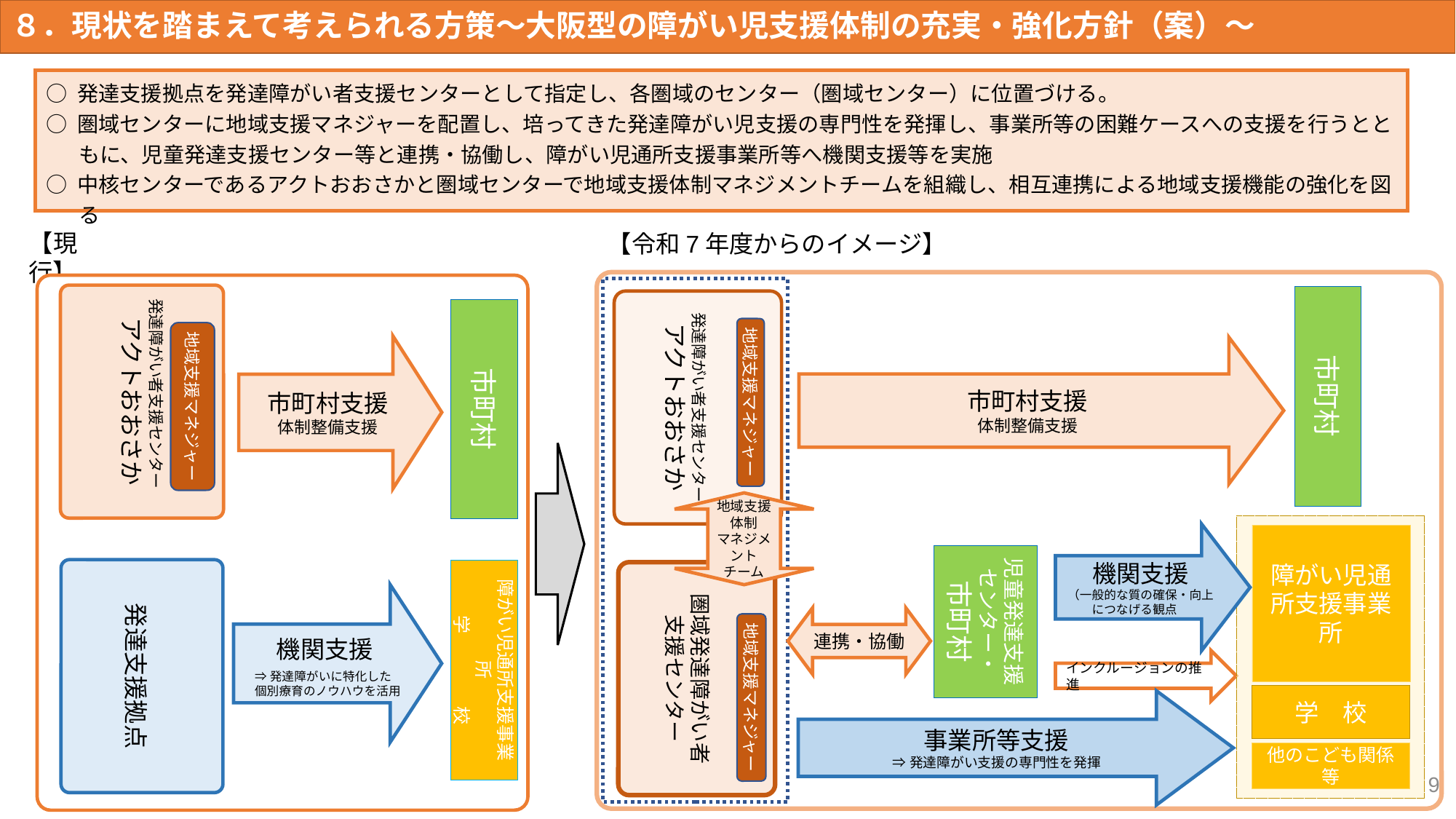

８．現状を踏まえて考えられる方策～大阪型の障がい児支援体制の充実・強化方針（案）～
○ 発達支援拠点を発達障がい者支援センターとして指定し、各圏域のセンター（圏域センター）に位置づける。
○ 圏域センターに地域支援マネジャーを配置し、培ってきた発達障がい児支援の専門性を発揮し、事業所等の困難ケースへの支援を行うとともに、児童発達支援センター等と連携・協働し、障がい児通所支援事業所等へ機関支援等を実施
○ 中核センターであるアクトおおさかと圏域センターで地域支援体制マネジメントチームを組織し、相互連携による地域支援機能の強化を図る
【現行】
【令和7年度からのイメージ】

市町村
発達障がい者支援センター
アクトおおさか

地域支援マネジャー
市町村支援
体制整備支援
地域支援体制
マネジメント
チーム

機関支援
（一般的な質の確保・向上につなげる観点
障がい児通所支援事業所
児童発達支援センター・
市町村

圏域発達障がい者
支援センター

連携・協働
地域支援マネジャー
学　校
事業所等支援
⇒発達障がい支援の専門性を発揮
他のこども関係等
インクルージョンの推進

発達障がい者支援センター
アクトおおさか

市町村
地域支援マネジャー
市町村支援
体制整備支援

発達支援拠点

障がい児通所支援事業所
学　　　　校
機関支援

⇒発達障がいに特化した個別療育のノウハウを活用
9